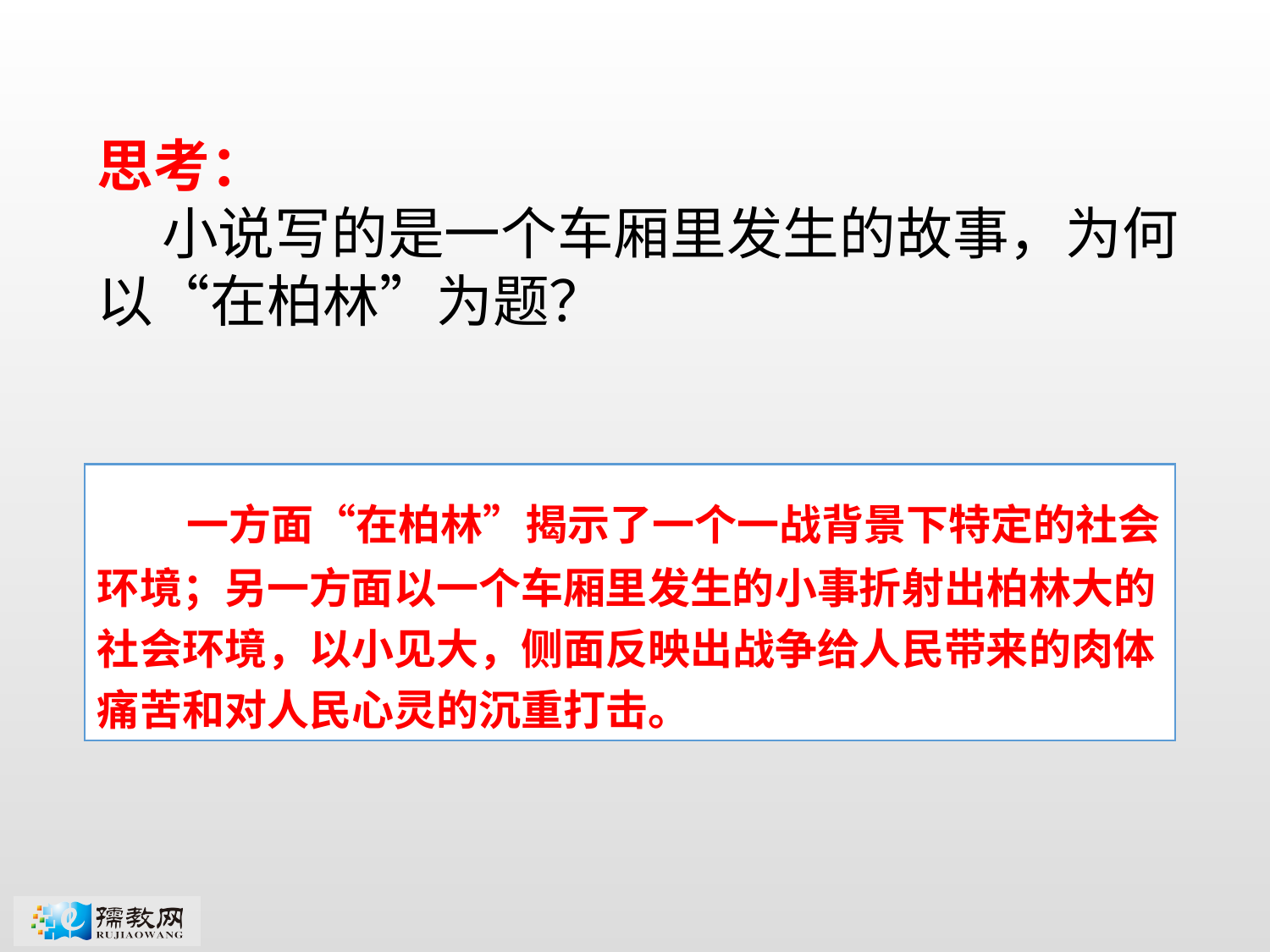

思考：
    小说写的是一个车厢里发生的故事，为何以“在柏林”为题？
      一方面“在柏林”揭示了一个一战背景下特定的社会环境；另一方面以一个车厢里发生的小事折射出柏林大的社会环境，以小见大，侧面反映出战争给人民带来的肉体痛苦和对人民心灵的沉重打击。